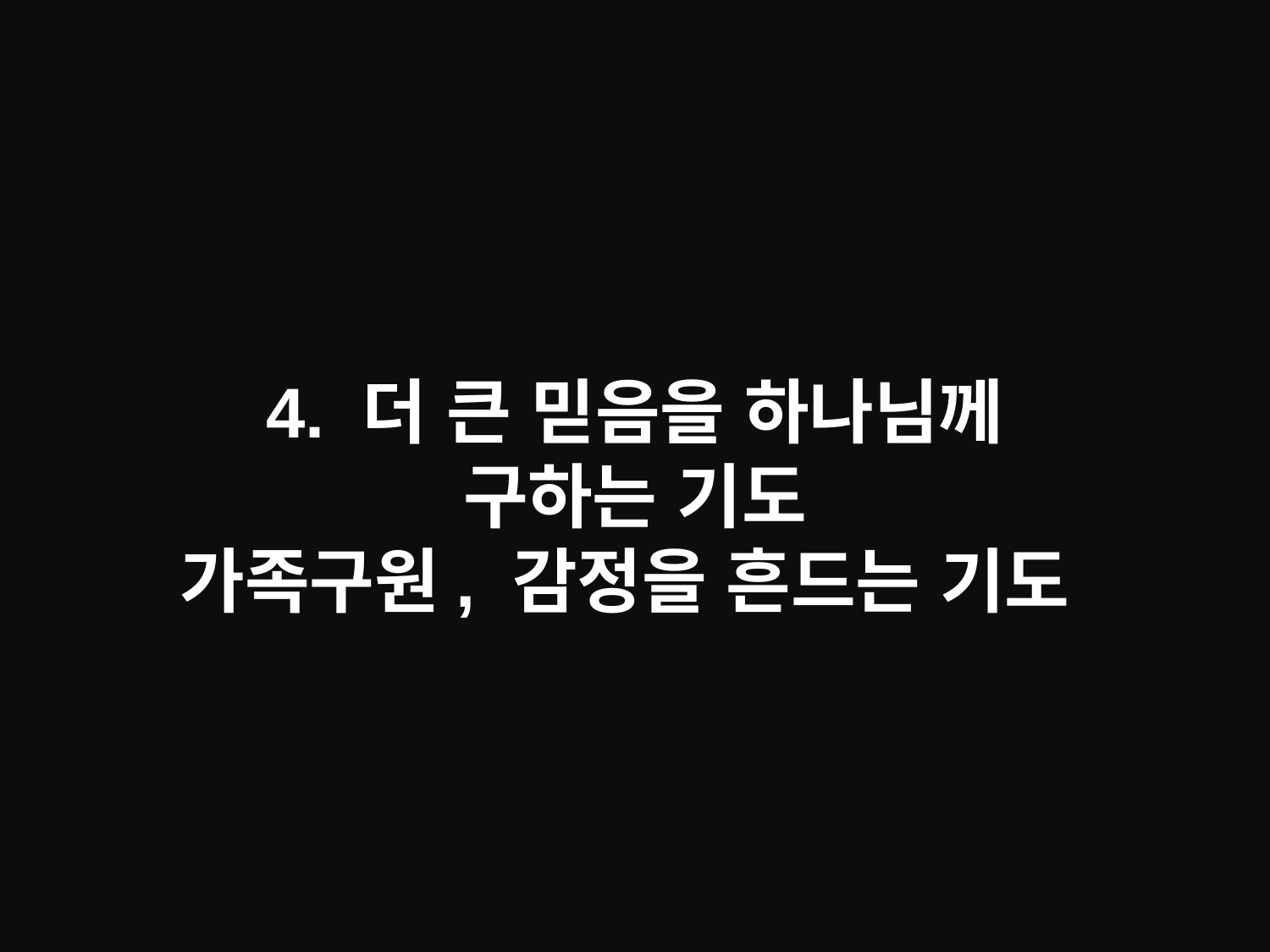

# 4. 더 큰 믿음을 하나님께 구하는 기도 가족구원, 감정을 흔드는 기도